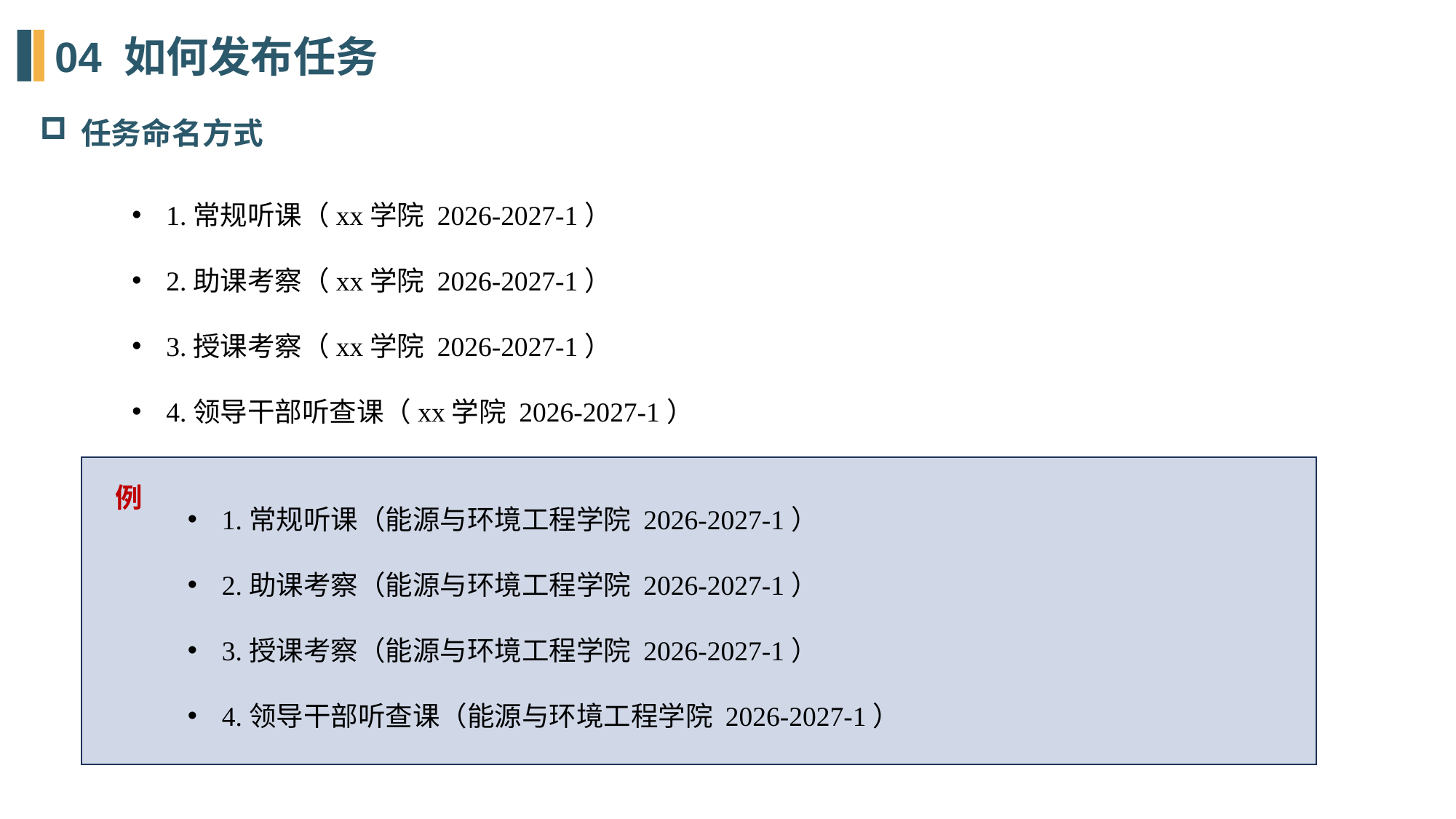

04 如何发布任务

任务命名方式
1.常规听课（xx学院 2026-2027-1）
2.助课考察（xx学院 2026-2027-1）
3.授课考察（xx学院 2026-2027-1）
4.领导干部听查课（xx学院 2026-2027-1）

1.常规听课（能源与环境工程学院 2026-2027-1）
2.助课考察（能源与环境工程学院 2026-2027-1）
3.授课考察（能源与环境工程学院 2026-2027-1）
4.领导干部听查课（能源与环境工程学院 2026-2027-1）
例